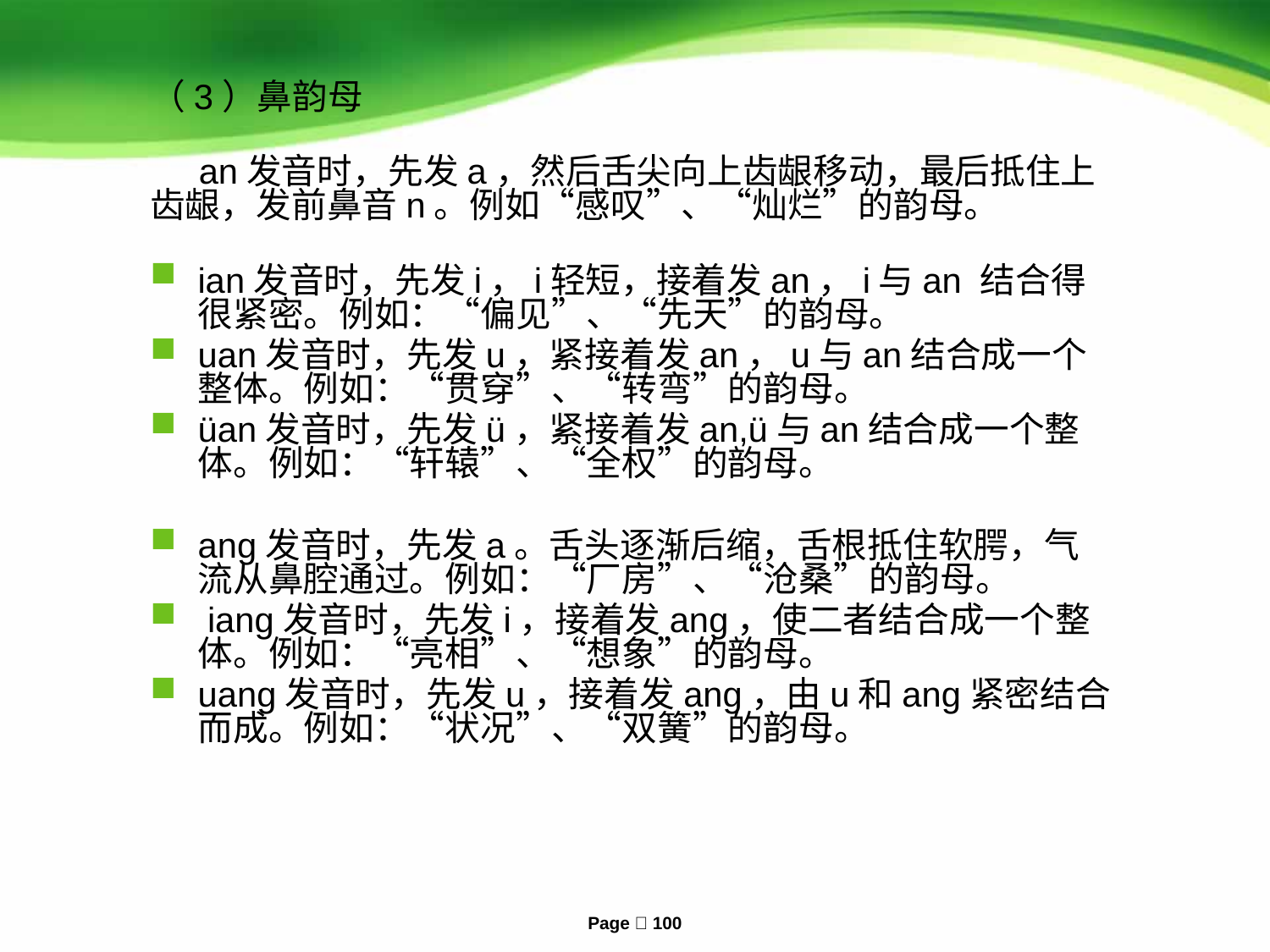

（3）鼻韵母
     an发音时，先发a，然后舌尖向上齿龈移动，最后抵住上齿龈，发前鼻音n。例如“感叹”、“灿烂”的韵母。
ian发音时，先发i，i轻短，接着发an，i与an 结合得很紧密。例如：“偏见”、“先天”的韵母。
uan发音时，先发u，紧接着发an，u与an结合成一个整体。例如：“贯穿”、“转弯”的韵母。
üan发音时，先发ü，紧接着发an,ü与an结合成一个整体。例如：“轩辕”、“全权”的韵母。

ang发音时，先发a。舌头逐渐后缩，舌根抵住软腭，气流从鼻腔通过。例如：“厂房”、“沧桑”的韵母。
 iang发音时，先发i，接着发ang，使二者结合成一个整体。例如：“亮相”、“想象”的韵母。
uang发音时，先发u，接着发ang，由u和ang紧密结合而成。例如：“状况”、“双簧”的韵母。